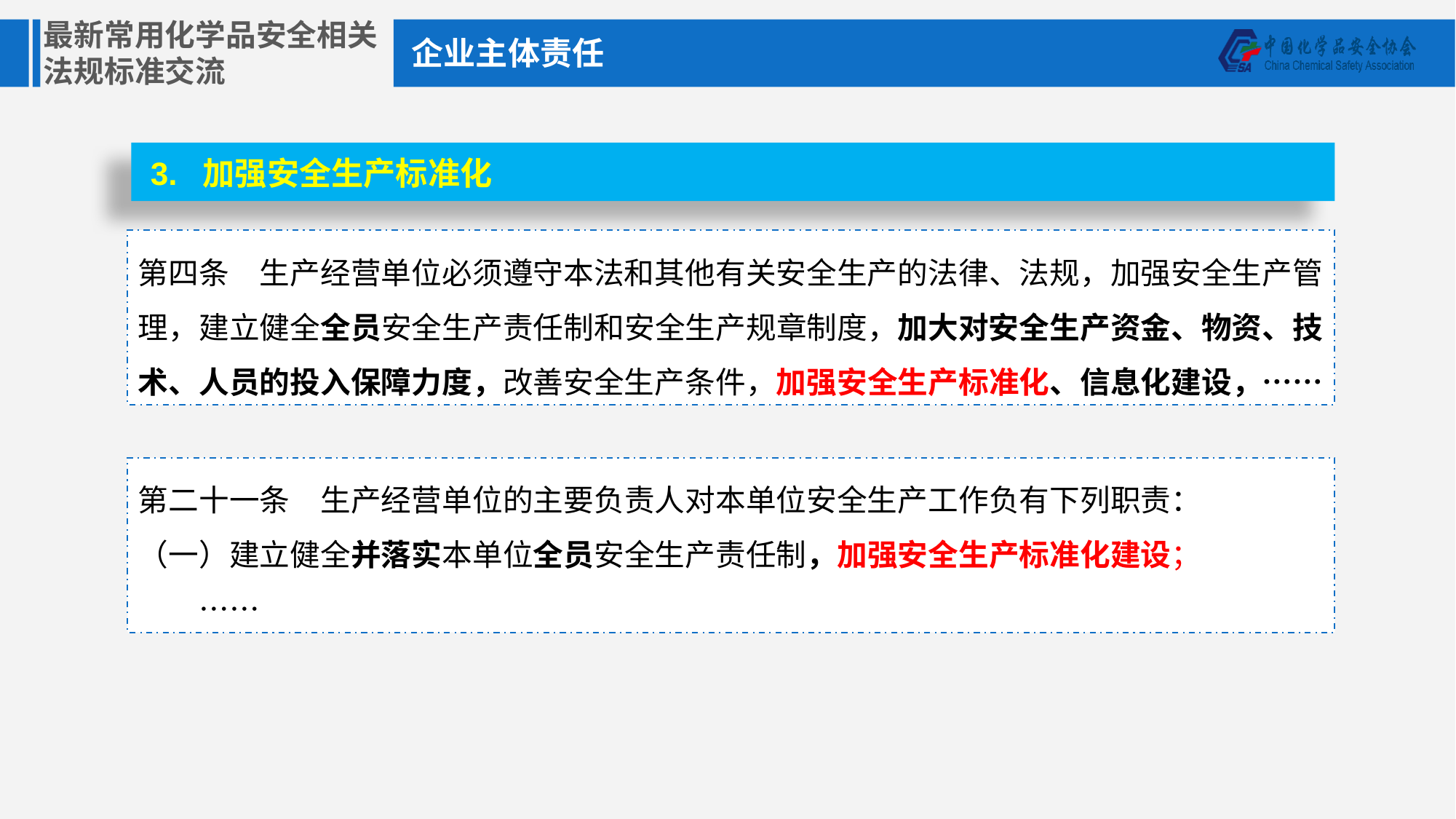

企业主体责任
3.  加强安全生产标准化
第四条　生产经营单位必须遵守本法和其他有关安全生产的法律、法规，加强安全生产管理，建立健全全员安全生产责任制和安全生产规章制度，加大对安全生产资金、物资、技术、人员的投入保障力度，改善安全生产条件，加强安全生产标准化、信息化建设，……
第二十一条　生产经营单位的主要负责人对本单位安全生产工作负有下列职责：
（一）建立健全并落实本单位全员安全生产责任制，加强安全生产标准化建设；
　　……